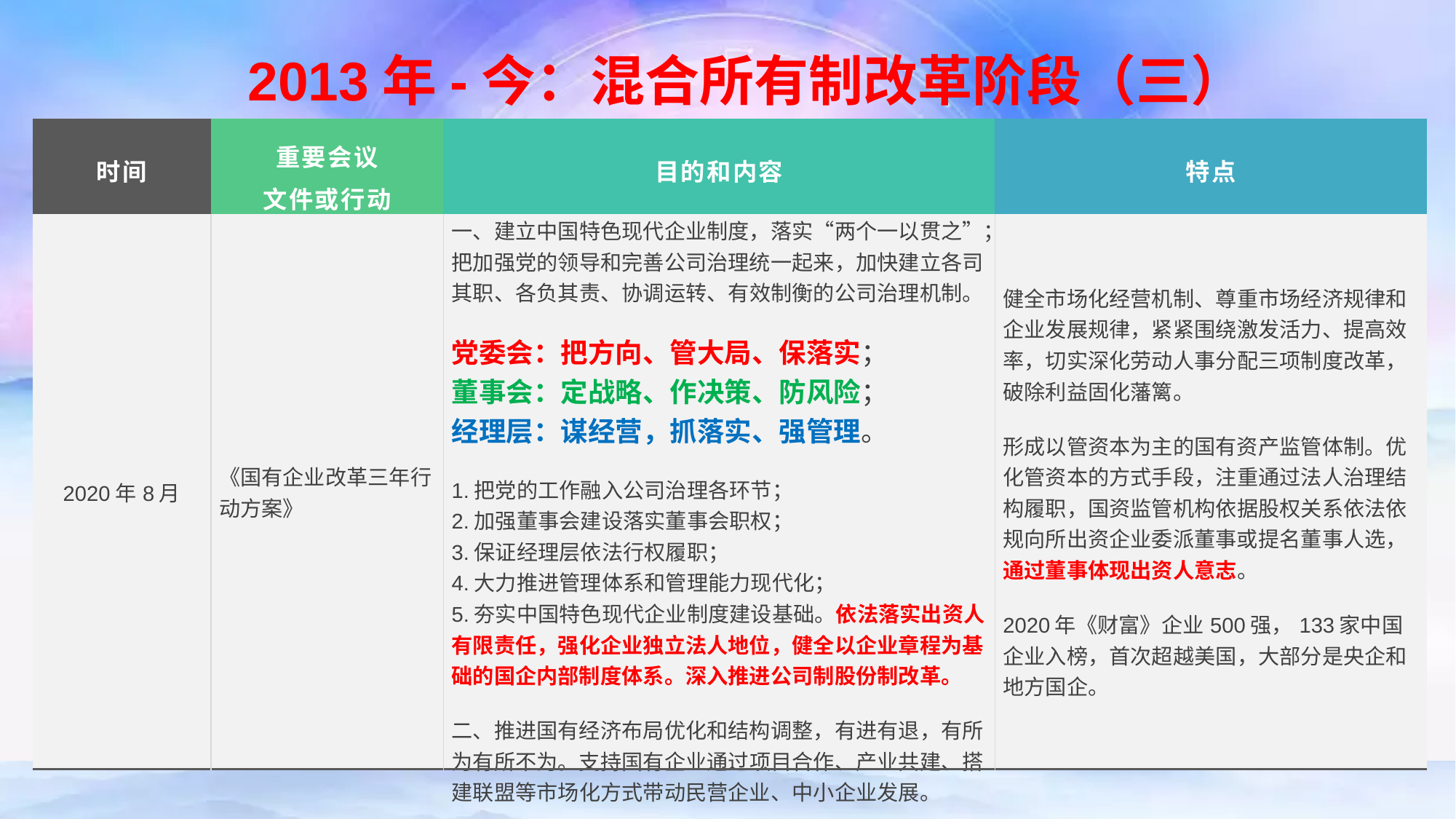

2013年-今：混合所有制改革阶段（三）

| 时间 | 重要会议 文件或行动 | 目的和内容 | 特点 |
| --- | --- | --- | --- |
| 2020年8月 | 《国有企业改革三年行动方案》 | 一、建立中国特色现代企业制度，落实“两个一以贯之”；把加强党的领导和完善公司治理统一起来，加快建立各司其职、各负其责、协调运转、有效制衡的公司治理机制。 党委会：把方向、管大局、保落实； 董事会：定战略、作决策、防风险； 经理层：谋经营，抓落实、强管理。 1.把党的工作融入公司治理各环节； 2.加强董事会建设落实董事会职权； 3.保证经理层依法行权履职； 4.大力推进管理体系和管理能力现代化； 5.夯实中国特色现代企业制度建设基础。依法落实出资人有限责任，强化企业独立法人地位，健全以企业章程为基础的国企内部制度体系。深入推进公司制股份制改革。 二、推进国有经济布局优化和结构调整，有进有退，有所为有所不为。支持国有企业通过项目合作、产业共建、搭建联盟等市场化方式带动民营企业、中小企业发展。 | 健全市场化经营机制、尊重市场经济规律和企业发展规律，紧紧围绕激发活力、提高效率，切实深化劳动人事分配三项制度改革，破除利益固化藩篱。 形成以管资本为主的国有资产监管体制。优化管资本的方式手段，注重通过法人治理结构履职，国资监管机构依据股权关系依法依规向所出资企业委派董事或提名董事人选，通过董事体现出资人意志。 2020年《财富》企业500强，133家中国企业入榜，首次超越美国，大部分是央企和地方国企。 |
12